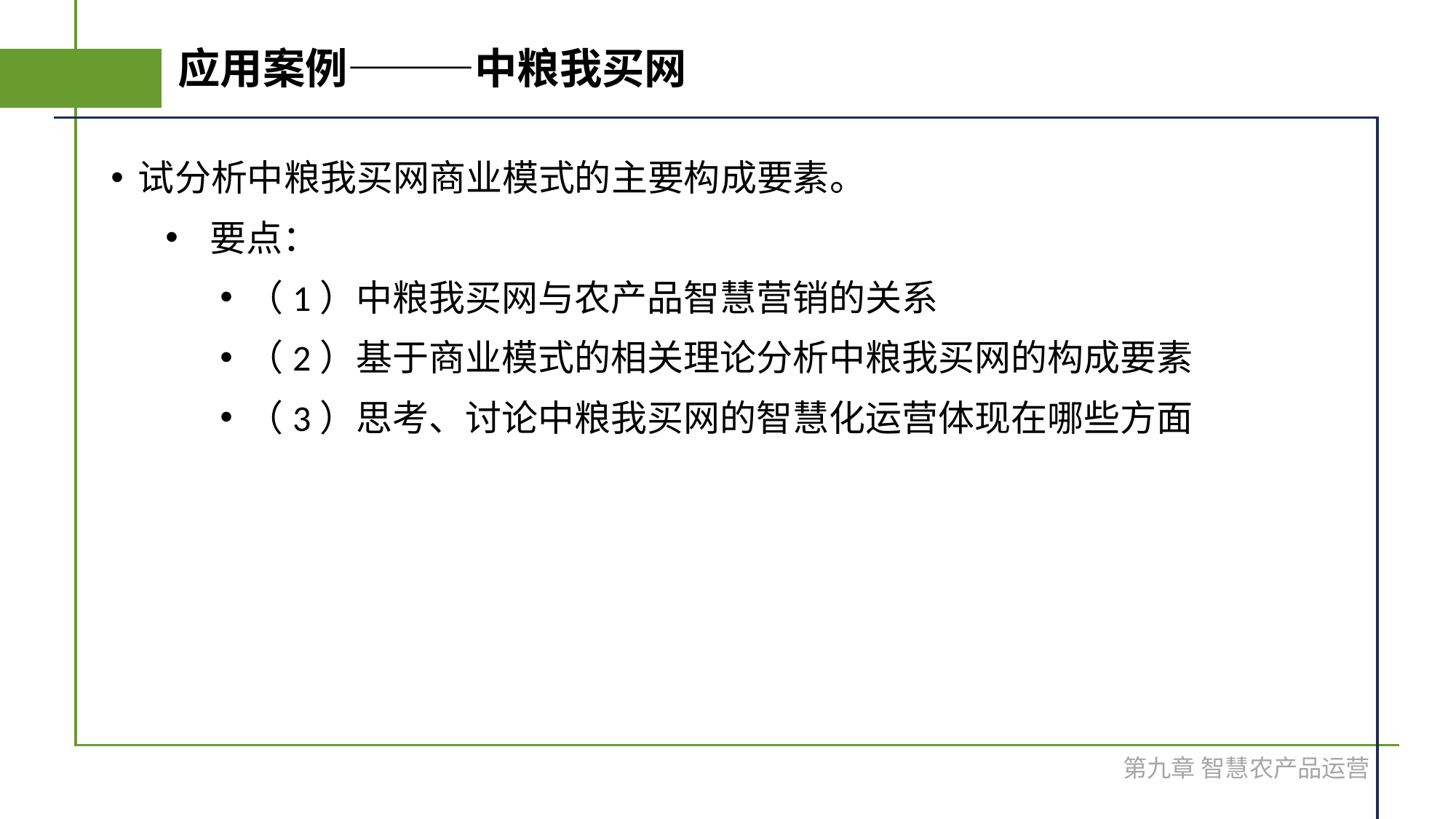

# 应用案例———中粮我买网
试分析中粮我买网商业模式的主要构成要素。
 要点：
（1）中粮我买网与农产品智慧营销的关系
（2）基于商业模式的相关理论分析中粮我买网的构成要素
（3）思考、讨论中粮我买网的智慧化运营体现在哪些方面
第九章 智慧农产品运营